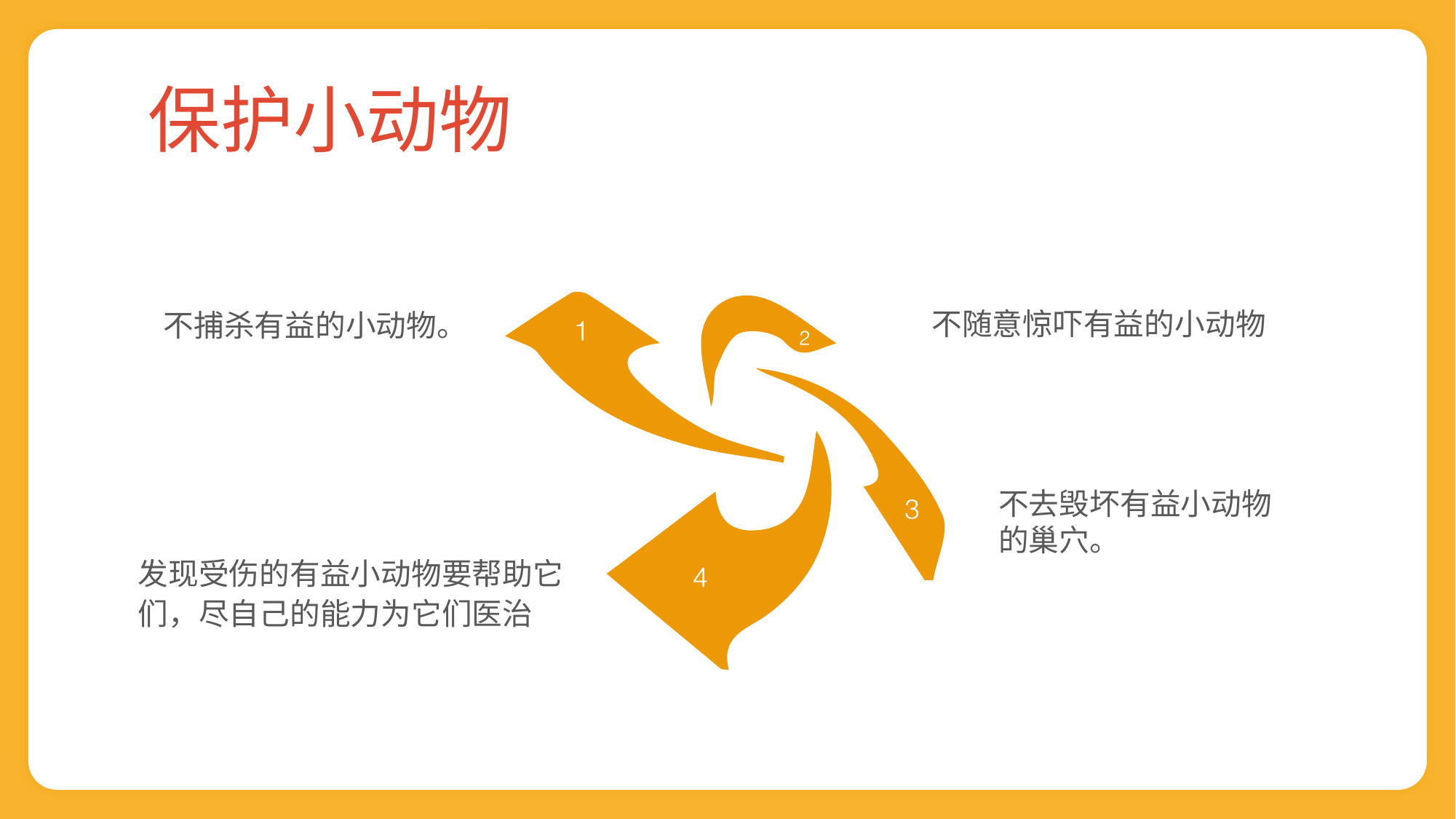

保护小动物

不随意惊吓有益的小动物
不捕杀有益的小动物。
不去毁坏有益小动物的巢穴。
发现受伤的有益小动物要帮助它们，尽自己的能力为它们医治